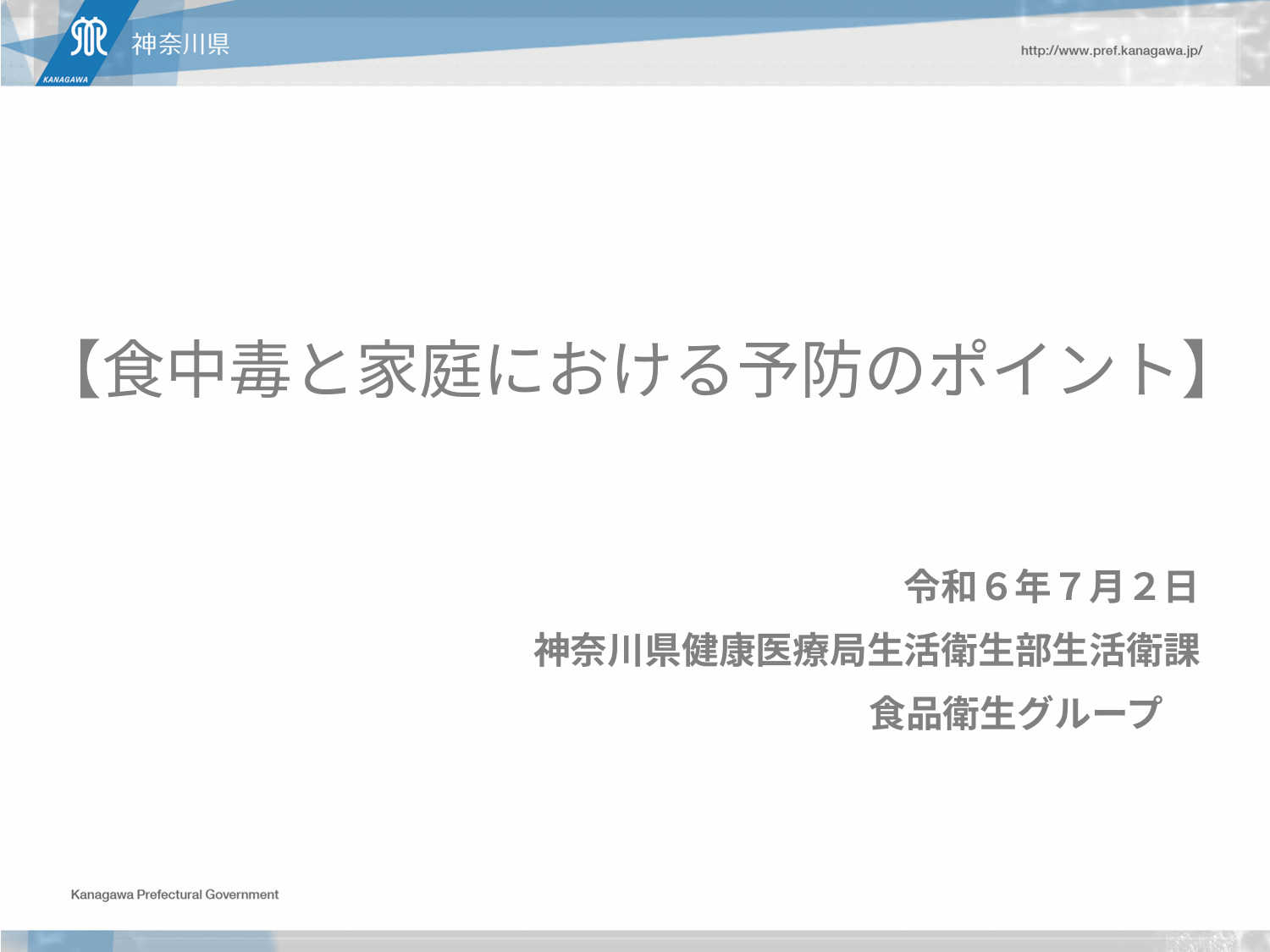

# 【食中毒と家庭における予防のポイント】
令和６年７月２日
神奈川県健康医療局生活衛生部生活衛課
食品衛生グループ